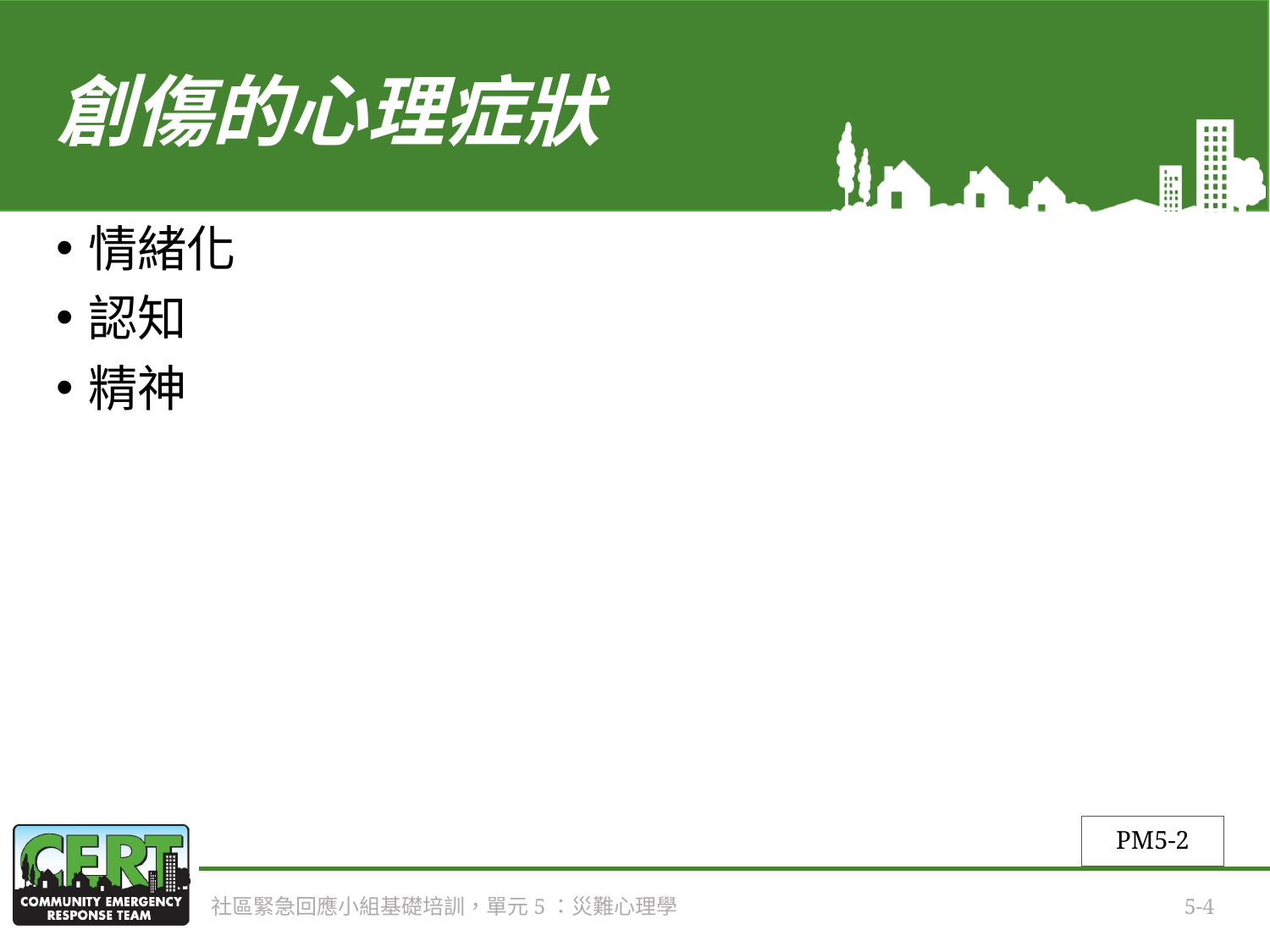

# 創傷的心理症狀
情緒化
認知
精神
PM5-2
社區緊急回應小組基礎培訓，單元5：災難心理學
5-4